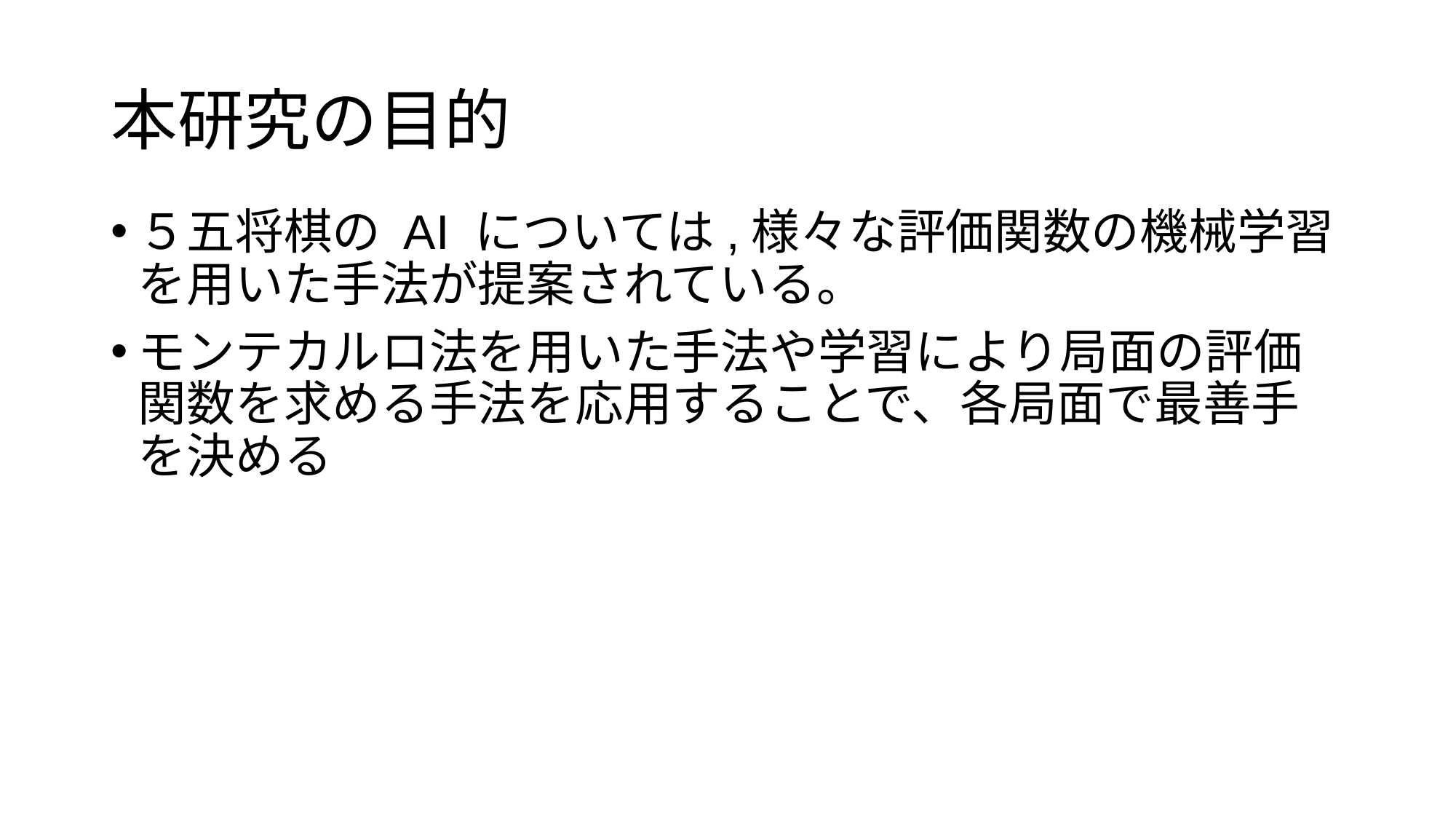

# 本研究の目的
５五将棋の AI については,様々な評価関数の機械学習を用いた手法が提案されている。
モンテカルロ法を用いた手法や学習により局面の評価関数を求める手法を応用することで、各局面で最善手を決める